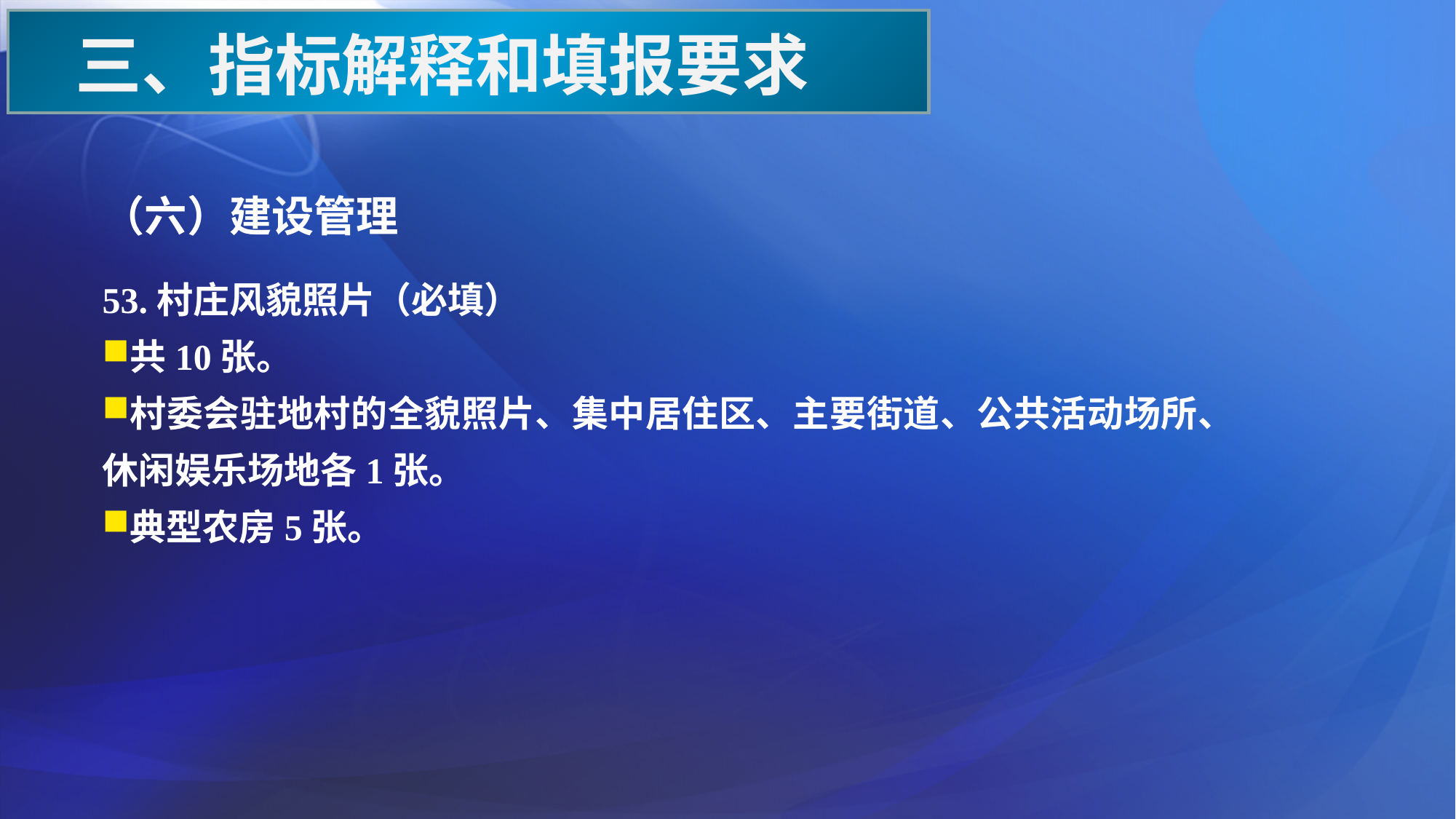

三、指标解释和填报要求
（六）建设管理

53.村庄风貌照片（必填）
共10张。
村委会驻地村的全貌照片、集中居住区、主要街道、公共活动场所、休闲娱乐场地各1张。
典型农房5张。